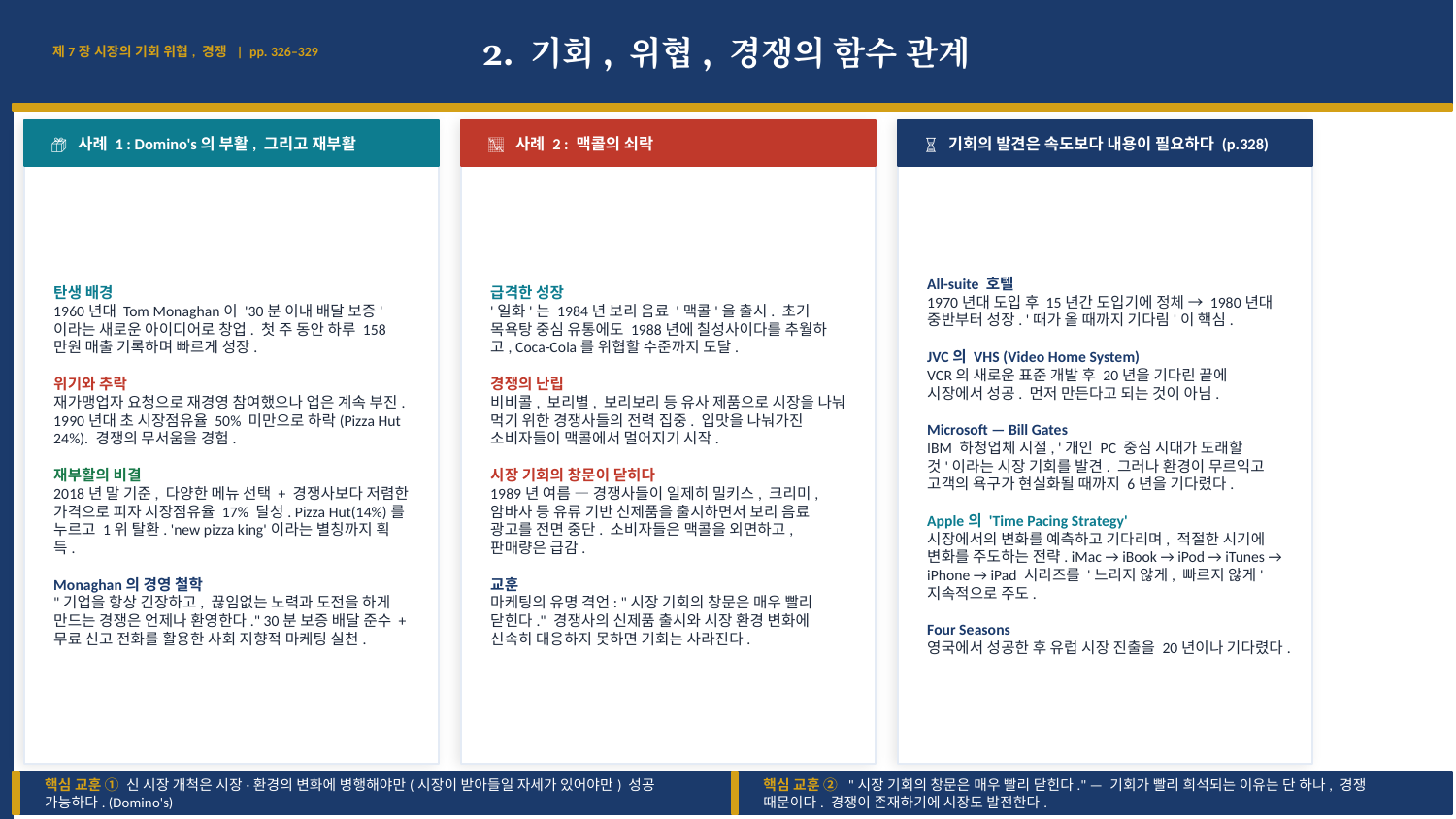

제7장 시장의 기회 위협, 경쟁  |  pp. 326–329
2. 기회, 위협, 경쟁의 함수 관계

📦  사례 1 : Domino's의 부활, 그리고 재부활
📉  사례 2 : 맥콜의 쇠락
⏳  기회의 발견은 속도보다 내용이 필요하다 (p.328)
탄생 배경
1960년대 Tom Monaghan이 '30분 이내 배달 보증'이라는 새로운 아이디어로 창업. 첫 주 동안 하루 158만원 매출 기록하며 빠르게 성장.

위기와 추락
재가맹업자 요청으로 재경영 참여했으나 업은 계속 부진. 1990년대 초 시장점유율 50% 미만으로 하락(Pizza Hut 24%). 경쟁의 무서움을 경험.

재부활의 비결
2018년 말 기준, 다양한 메뉴 선택 + 경쟁사보다 저렴한 가격으로 피자 시장점유율 17% 달성. Pizza Hut(14%)를 누르고 1위 탈환. 'new pizza king'이라는 별칭까지 획득.

Monaghan의 경영 철학
"기업을 항상 긴장하고, 끊임없는 노력과 도전을 하게 만드는 경쟁은 언제나 환영한다." 30분 보증 배달 준수 + 무료 신고 전화를 활용한 사회 지향적 마케팅 실천.
급격한 성장
'일화'는 1984년 보리 음료 '맥콜'을 출시. 초기 목욕탕 중심 유통에도 1988년에 칠성사이다를 추월하고, Coca-Cola를 위협할 수준까지 도달.

경쟁의 난립
비비콜, 보리별, 보리보리 등 유사 제품으로 시장을 나눠 먹기 위한 경쟁사들의 전력 집중. 입맛을 나눠가진 소비자들이 맥콜에서 멀어지기 시작.

시장 기회의 창문이 닫히다
1989년 여름 — 경쟁사들이 일제히 밀키스, 크리미, 암바사 등 유류 기반 신제품을 출시하면서 보리 음료 광고를 전면 중단. 소비자들은 맥콜을 외면하고, 판매량은 급감.

교훈
마케팅의 유명 격언: "시장 기회의 창문은 매우 빨리 닫힌다." 경쟁사의 신제품 출시와 시장 환경 변화에 신속히 대응하지 못하면 기회는 사라진다.
All-suite 호텔
1970년대 도입 후 15년간 도입기에 정체 → 1980년대 중반부터 성장. '때가 올 때까지 기다림'이 핵심.

JVC의 VHS (Video Home System)
VCR의 새로운 표준 개발 후 20년을 기다린 끝에 시장에서 성공. 먼저 만든다고 되는 것이 아님.

Microsoft — Bill Gates
IBM 하청업체 시절, '개인 PC 중심 시대가 도래할 것'이라는 시장 기회를 발견. 그러나 환경이 무르익고 고객의 욕구가 현실화될 때까지 6년을 기다렸다.

Apple의 'Time Pacing Strategy'
시장에서의 변화를 예측하고 기다리며, 적절한 시기에 변화를 주도하는 전략. iMac → iBook → iPod → iTunes → iPhone → iPad 시리즈를 '느리지 않게, 빠르지 않게' 지속적으로 주도.

Four Seasons
영국에서 성공한 후 유럽 시장 진출을 20년이나 기다렸다.

핵심 교훈 ①  신 시장 개척은 시장·환경의 변화에 병행해야만(시장이 받아들일 자세가 있어야만) 성공 가능하다. (Domino's)
핵심 교훈 ②  "시장 기회의 창문은 매우 빨리 닫힌다." — 기회가 빨리 희석되는 이유는 단 하나, 경쟁 때문이다. 경쟁이 존재하기에 시장도 발전한다.